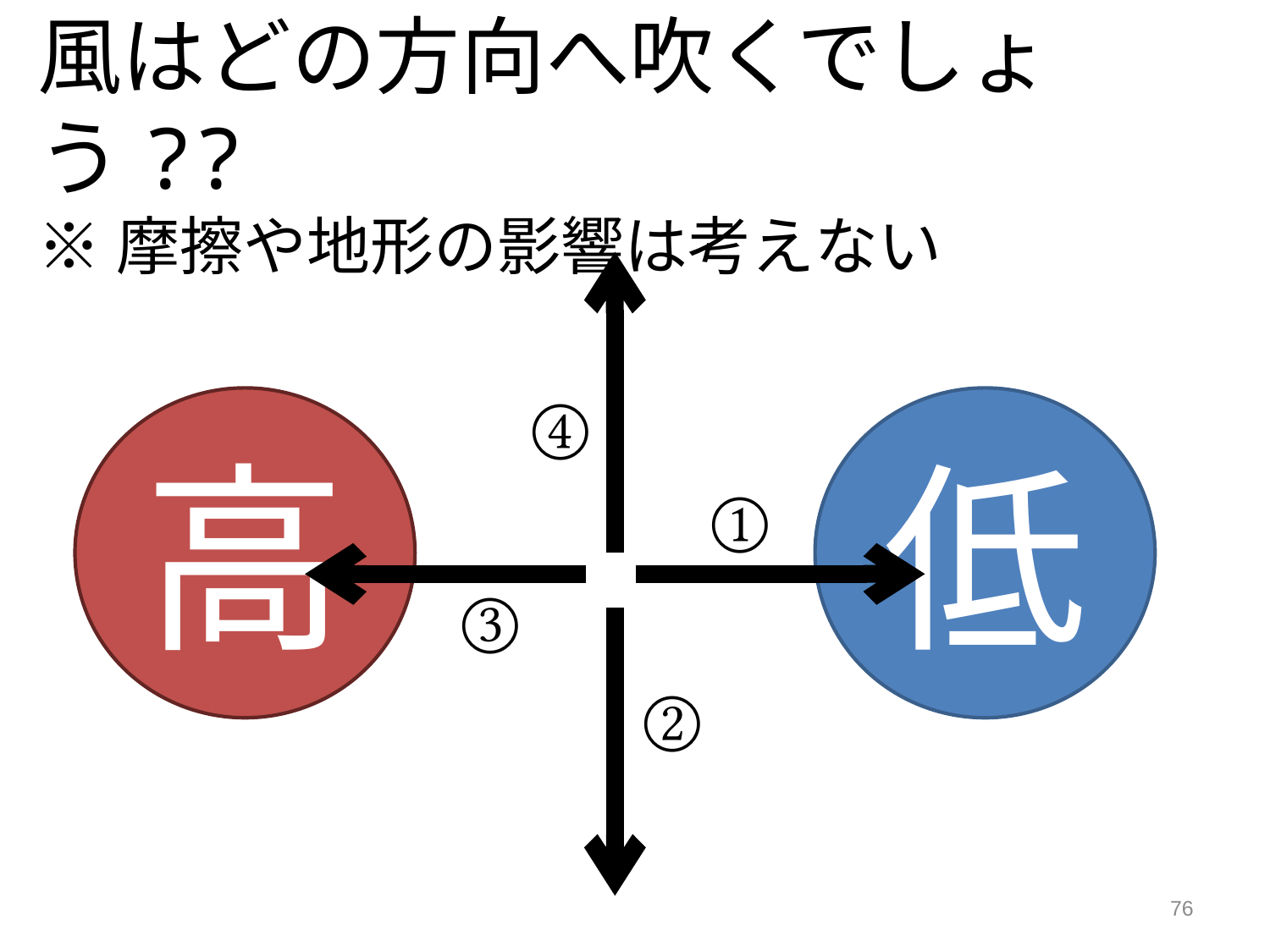

風はどの方向へ吹くでしょう??
※摩擦や地形の影響は考えない
④
高
低
①
③
②
76